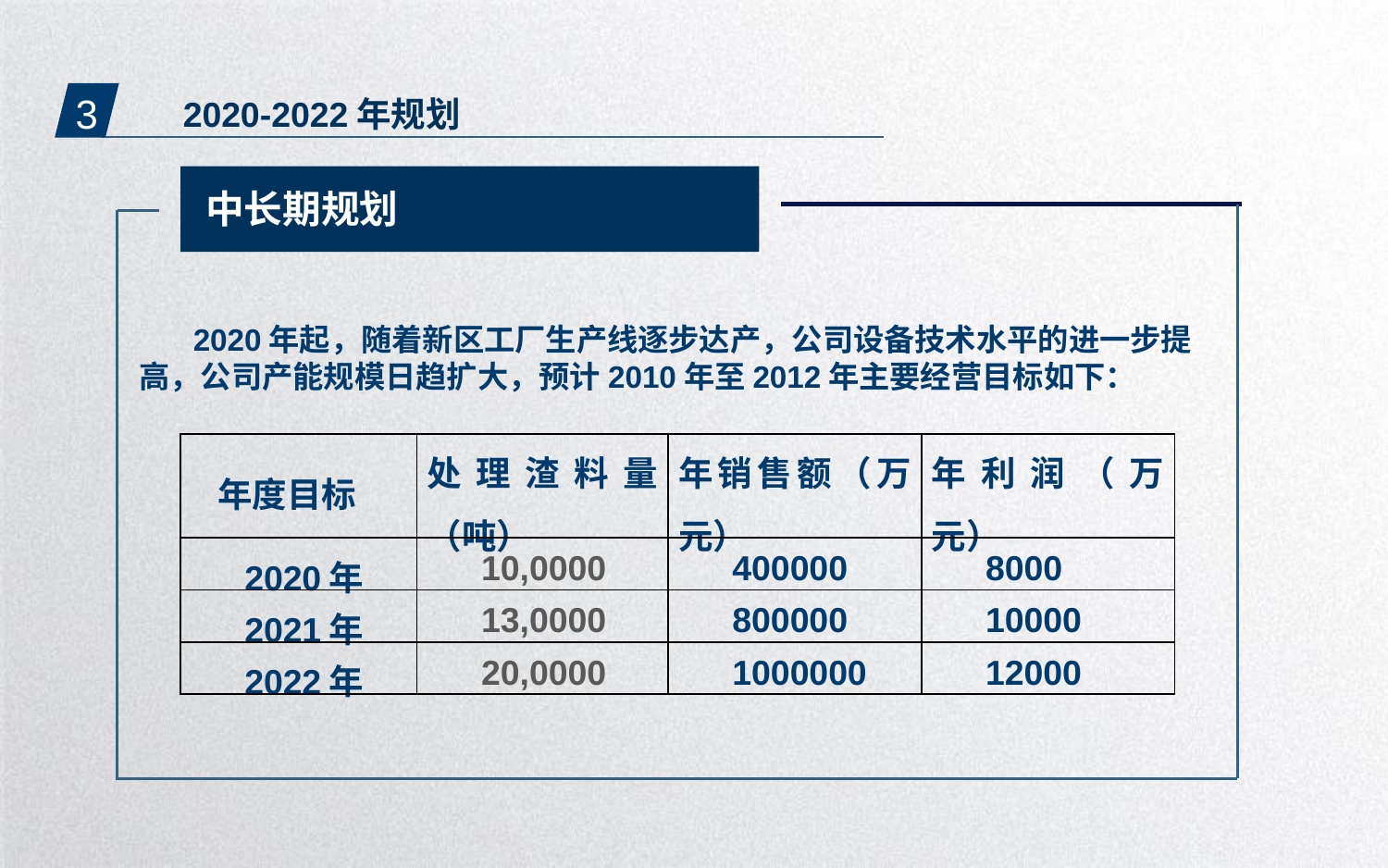

3

2
2020-2022年规划

中长期规划

2020年起，随着新区工厂生产线逐步达产，公司设备技术水平的进一步提高，公司产能规模日趋扩大，预计2010年至2012年主要经营目标如下：
| 年度目标 | 处理渣料量（吨） | 年销售额（万元） | 年利润（万元） |
| --- | --- | --- | --- |
| 2020年 | 10,0000 | 400000 | 8000 |
| 2021年 | 13,0000 | 800000 | 10000 |
| 2022年 | 20,0000 | 1000000 | 12000 |